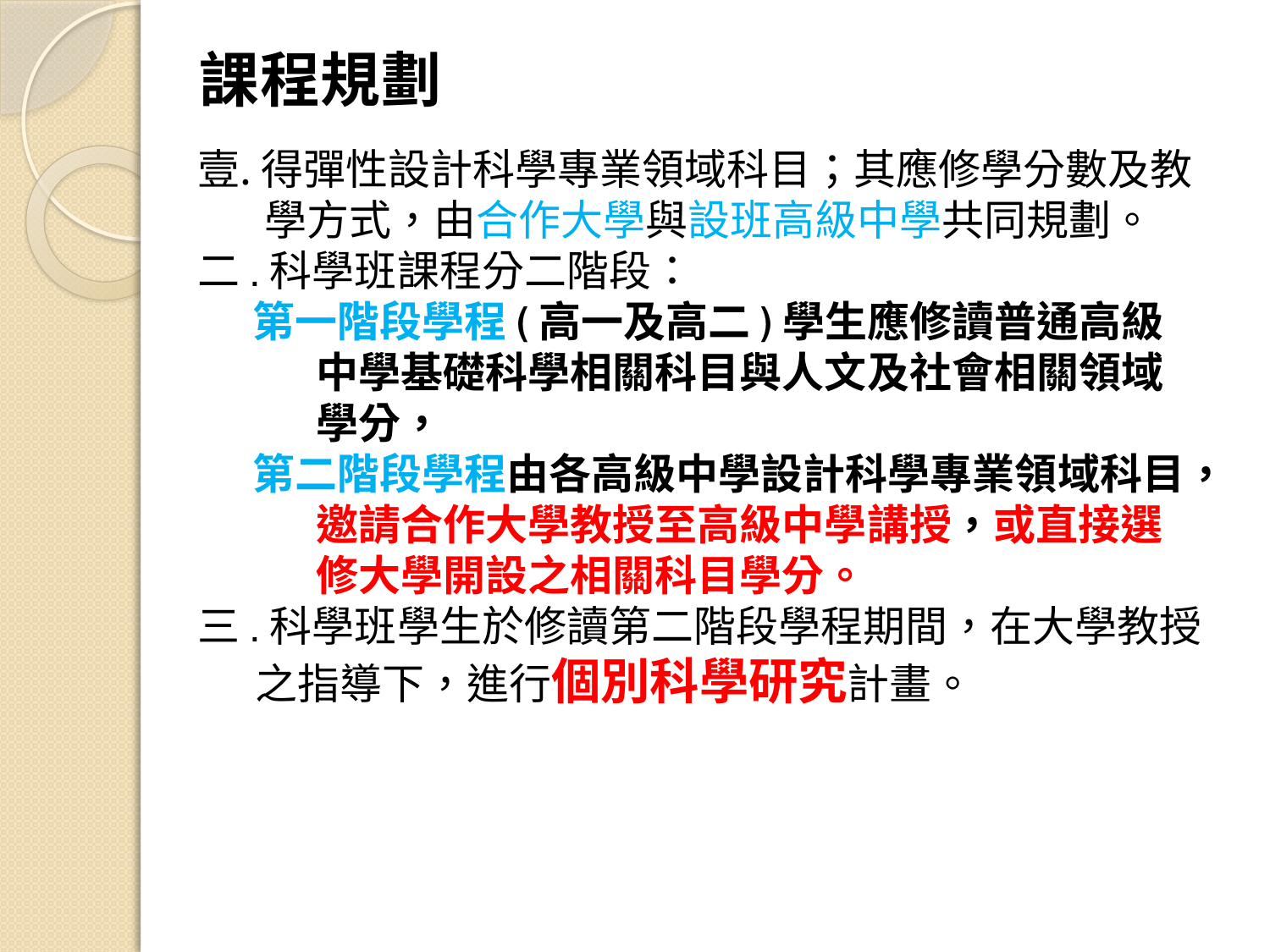

課程規劃
得彈性設計科學專業領域科目；其應修學分數及教
      學方式，由合作大學與設班高級中學共同規劃。
二.科學班課程分二階段：
第一階段學程(高一及高二)學生應修讀普通高級中學基礎科學相關科目與人文及社會相關領域學分，
第二階段學程由各高級中學設計科學專業領域科目，邀請合作大學教授至高級中學講授，或直接選修大學開設之相關科目學分。
三.科學班學生於修讀第二階段學程期間，在大學教授
     之指導下，進行個別科學研究計畫。